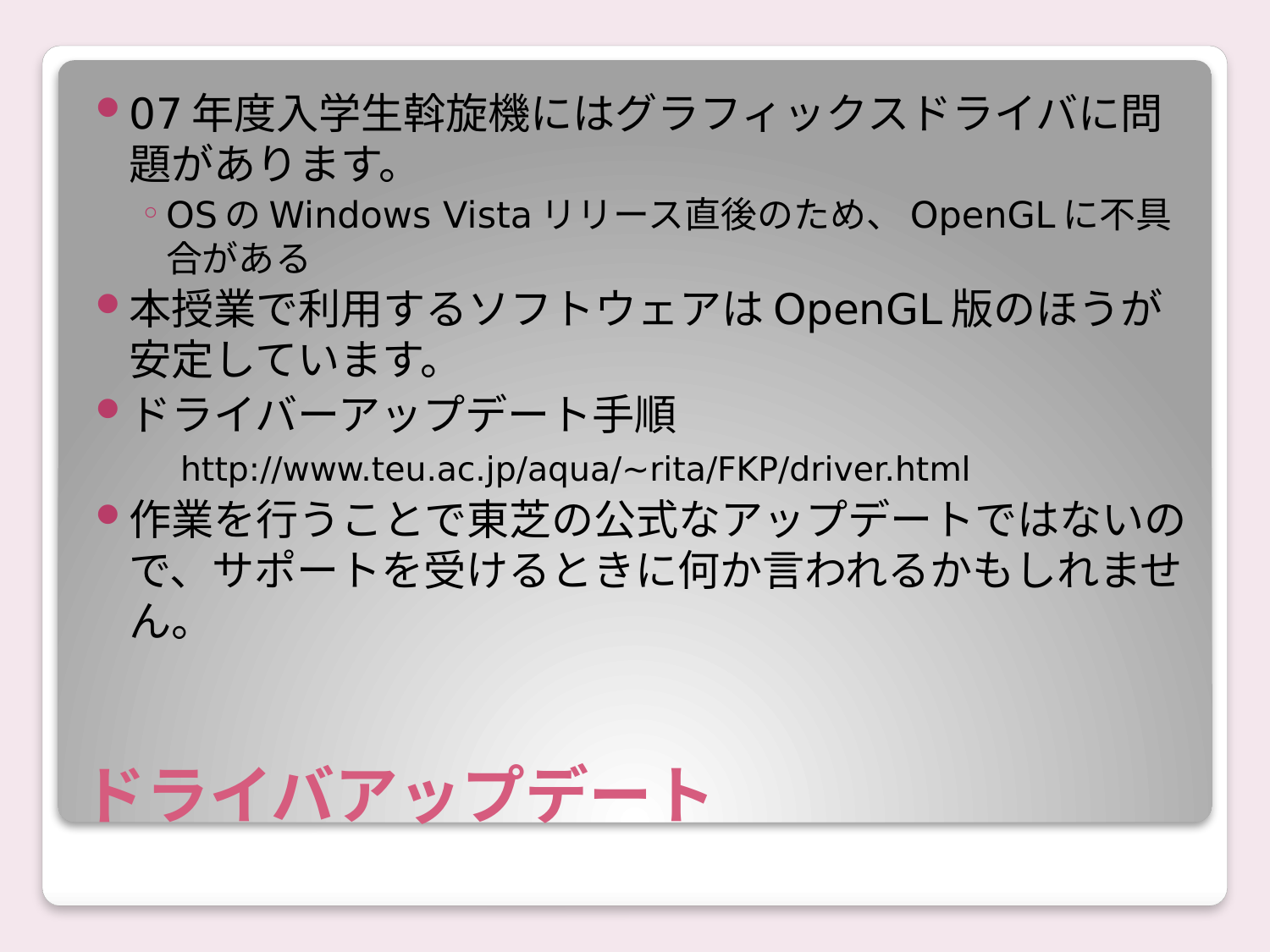

07年度入学生斡旋機にはグラフィックスドライバに問題があります。
OSのWindows Vistaリリース直後のため、OpenGLに不具合がある
本授業で利用するソフトウェアはOpenGL版のほうが安定しています。
ドライバーアップデート手順
　http://www.teu.ac.jp/aqua/~rita/FKP/driver.html
作業を行うことで東芝の公式なアップデートではないので、サポートを受けるときに何か言われるかもしれません。

# ドライバアップデート